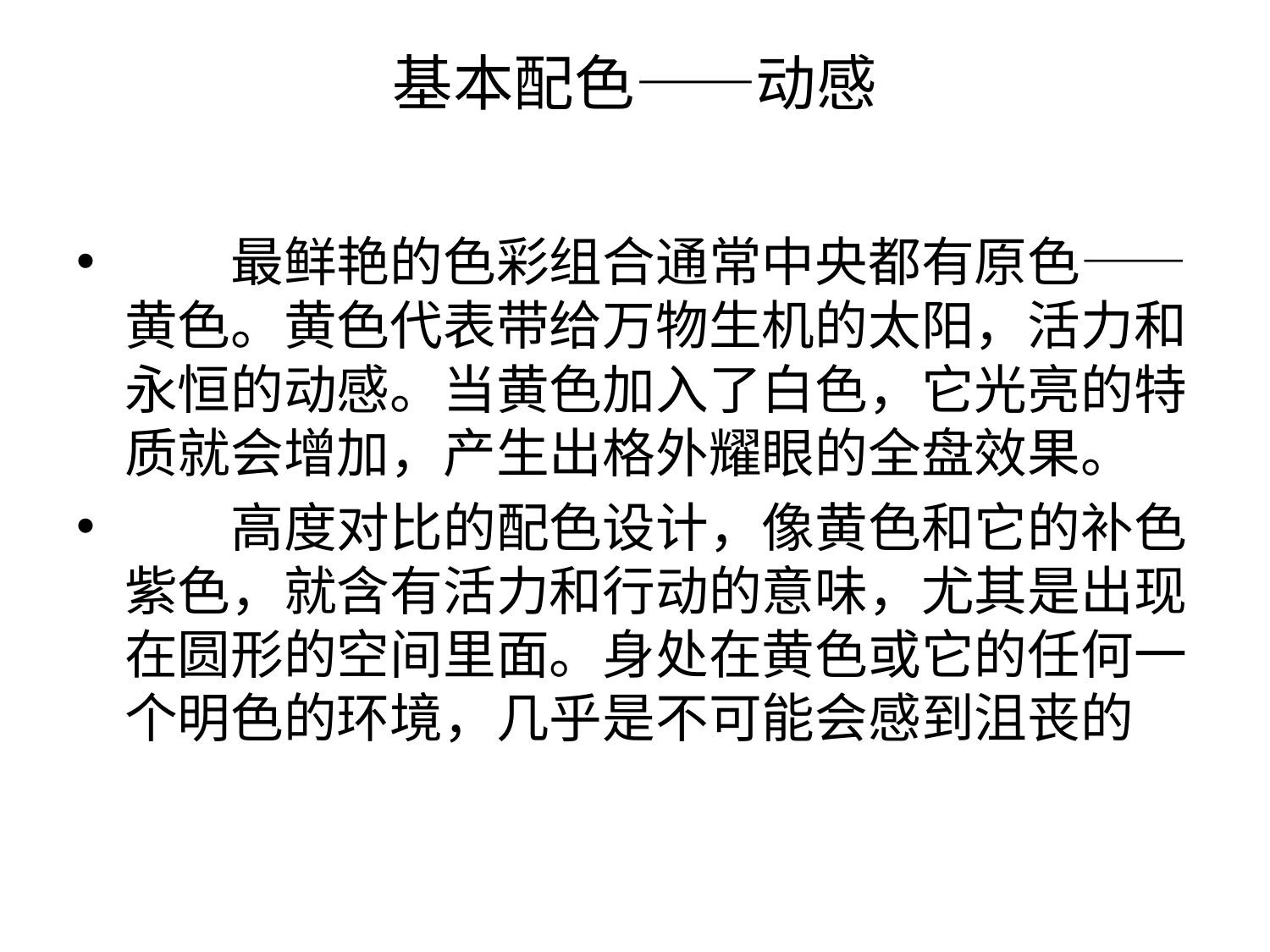

# 基本配色——动感
　　最鲜艳的色彩组合通常中央都有原色——黄色。黄色代表带给万物生机的太阳，活力和永恒的动感。当黄色加入了白色，它光亮的特质就会增加，产生出格外耀眼的全盘效果。
　　高度对比的配色设计，像黄色和它的补色紫色，就含有活力和行动的意味，尤其是出现在圆形的空间里面。身处在黄色或它的任何一个明色的环境，几乎是不可能会感到沮丧的